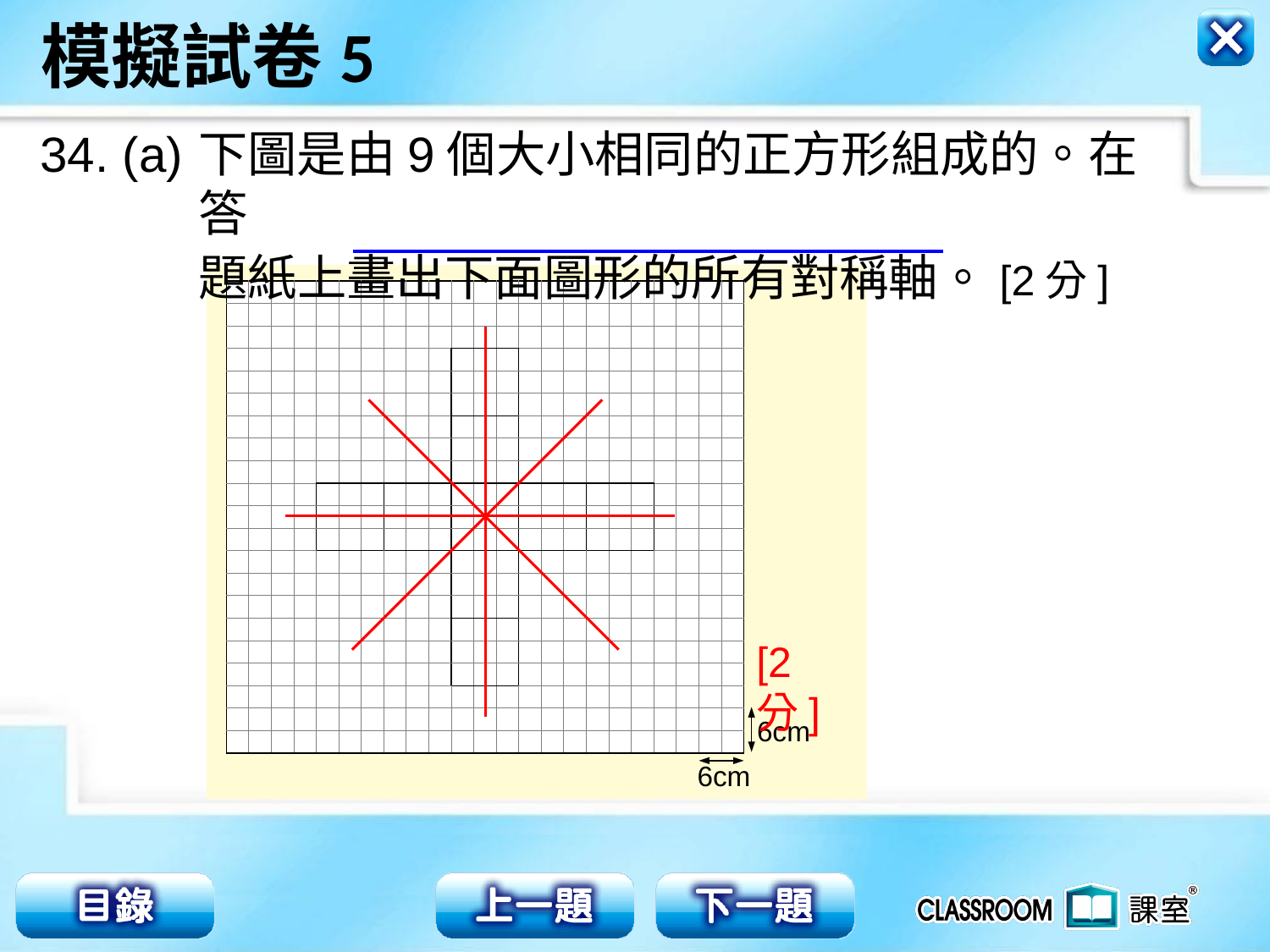

34. (a)
下圖是由9個大小相同的正方形組成的。在答
題紙上畫出下面圖形的所有對稱軸。[2分]

|  |  |  |  |  |  |  |  |  |  |  |  |  |  |  |  |  |  |  |  |  |  |  |
| --- | --- | --- | --- | --- | --- | --- | --- | --- | --- | --- | --- | --- | --- | --- | --- | --- | --- | --- | --- | --- | --- | --- |
|  |  |  |  |  |  |  |  |  |  |  |  |  |  |  |  |  |  |  |  |  |  |  |
|  |  |  |  |  |  |  |  |  |  |  |  |  |  |  |  |  |  |  |  |  |  |  |
|  |  |  |  |  |  |  |  |  |  |  |  |  |  |  |  |  |  |  |  |  |  |  |
|  |  |  |  |  |  |  |  |  |  |  |  |  |  |  |  |  |  |  |  |  |  |  |
|  |  |  |  |  |  |  |  |  |  |  |  |  |  |  |  |  |  |  |  |  |  |  |
|  |  |  |  |  |  |  |  |  |  |  |  |  |  |  |  |  |  |  |  |  |  |  |
|  |  |  |  |  |  |  |  |  |  |  |  |  |  |  |  |  |  |  |  |  |  |  |
|  |  |  |  |  |  |  |  |  |  |  |  |  |  |  |  |  |  |  |  |  |  |  |
|  |  |  |  |  |  |  |  |  |  |  |  |  |  |  |  |  |  |  |  |  |  |  |
|  |  |  |  |  |  |  |  |  |  |  |  |  |  |  |  |  |  |  |  |  |  |  |
|  |  |  |  |  |  |  |  |  |  |  |  |  |  |  |  |  |  |  |  |  |  |  |
|  |  |  |  |  |  |  |  |  |  |  |  |  |  |  |  |  |  |  |  |  |  |  |
|  |  |  |  |  |  |  |  |  |  |  |  |  |  |  |  |  |  |  |  |  |  |  |
|  |  |  |  |  |  |  |  |  |  |  |  |  |  |  |  |  |  |  |  |  |  |  |
|  |  |  |  |  |  |  |  |  |  |  |  |  |  |  |  |  |  |  |  |  |  |  |
|  |  |  |  |  |  |  |  |  |  |  |  |  |  |  |  |  |  |  |  |  |  |  |
|  |  |  |  |  |  |  |  |  |  |  |  |  |  |  |  |  |  |  |  |  |  |  |
|  |  |  |  |  |  |  |  |  |  |  |  |  |  |  |  |  |  |  |  |  |  |  |
|  |  |  |  |  |  |  |  |  |  |  |  |  |  |  |  |  |  |  |  |  |  |  |
|  |  |  |  |  |  |  |  |  |  |  |  |  |  |  |  |  |  |  |  |  |  |  |
[2分]
6cm
6cm